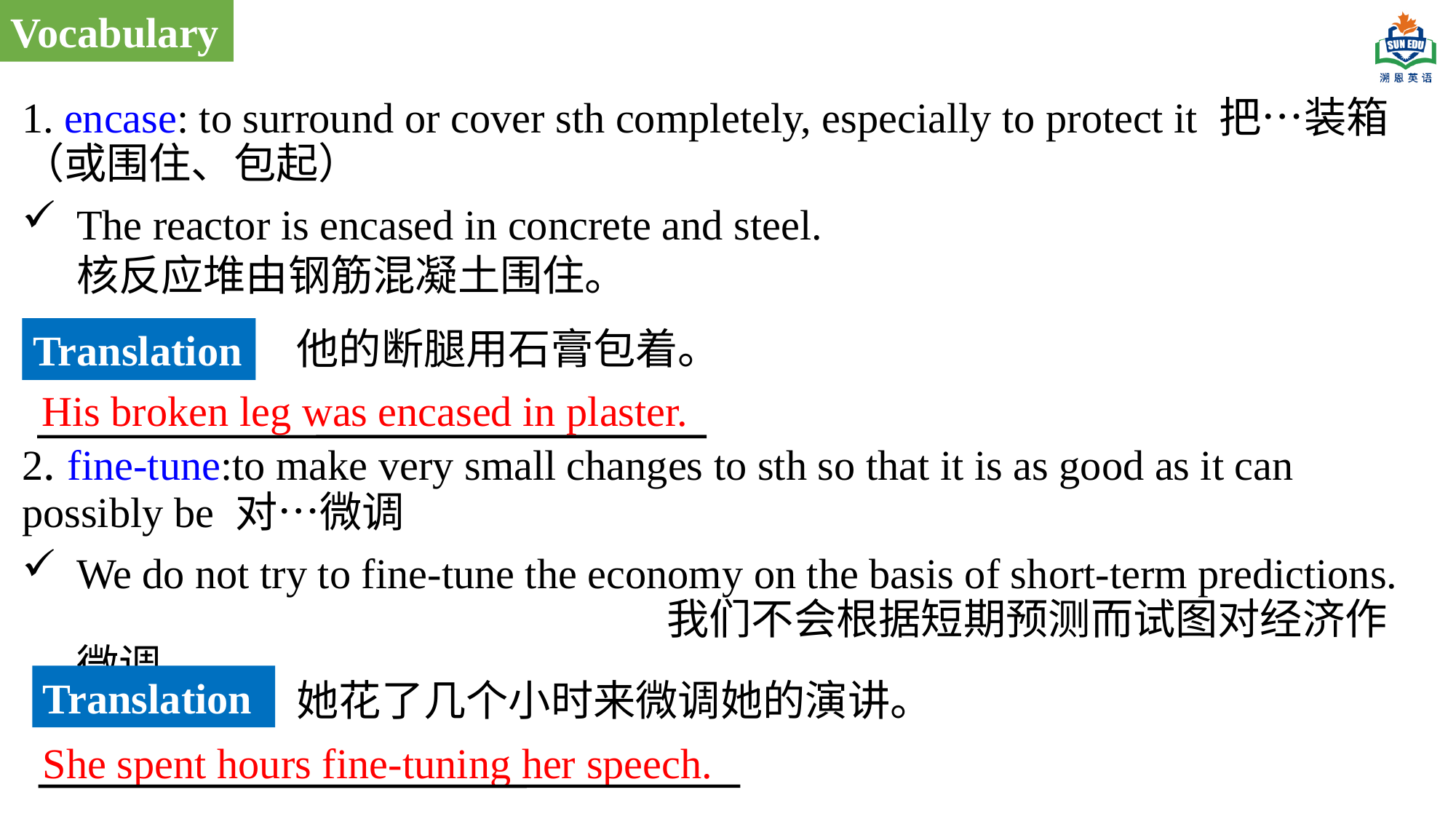

Vocabulary
1. encase: to surround or cover sth completely, especially to protect it 把…装箱（或围住、包起）
The reactor is encased in concrete and steel.                                                        核反应堆由钢筋混凝土围住。

2. fine-tune:to make very small changes to sth so that it is as good as it can possibly be 对…微调
We do not try to fine-tune the economy on the basis of short-term predictions.                                                          我们不会根据短期预测而试图对经济作微调。
他的断腿用石膏包着。
Translation
His broken leg was encased in plaster.
Translation
她花了几个小时来微调她的演讲。
She spent hours fine-tuning her speech.